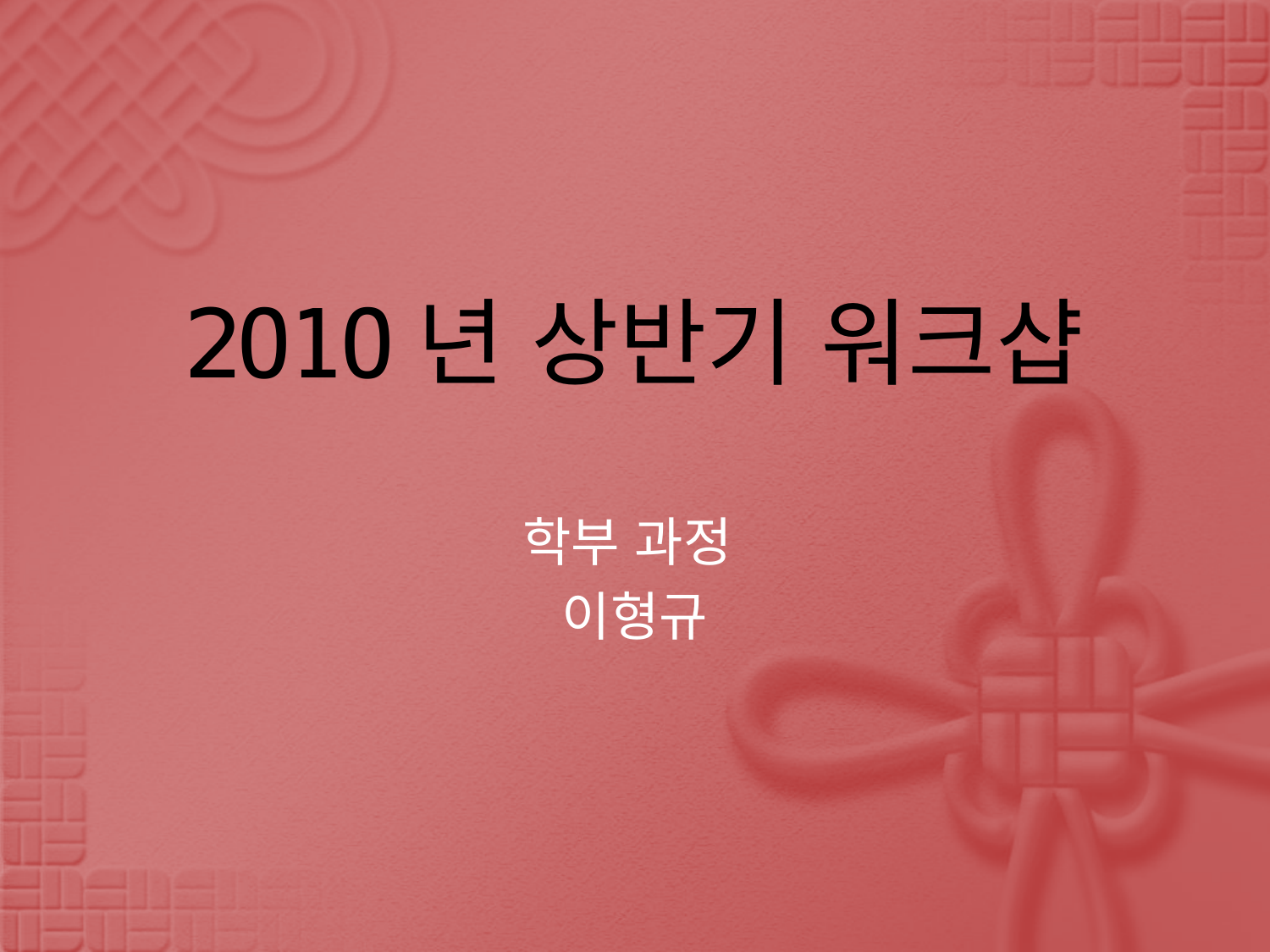

# 2010년 상반기 워크샵

학부 과정
이형규